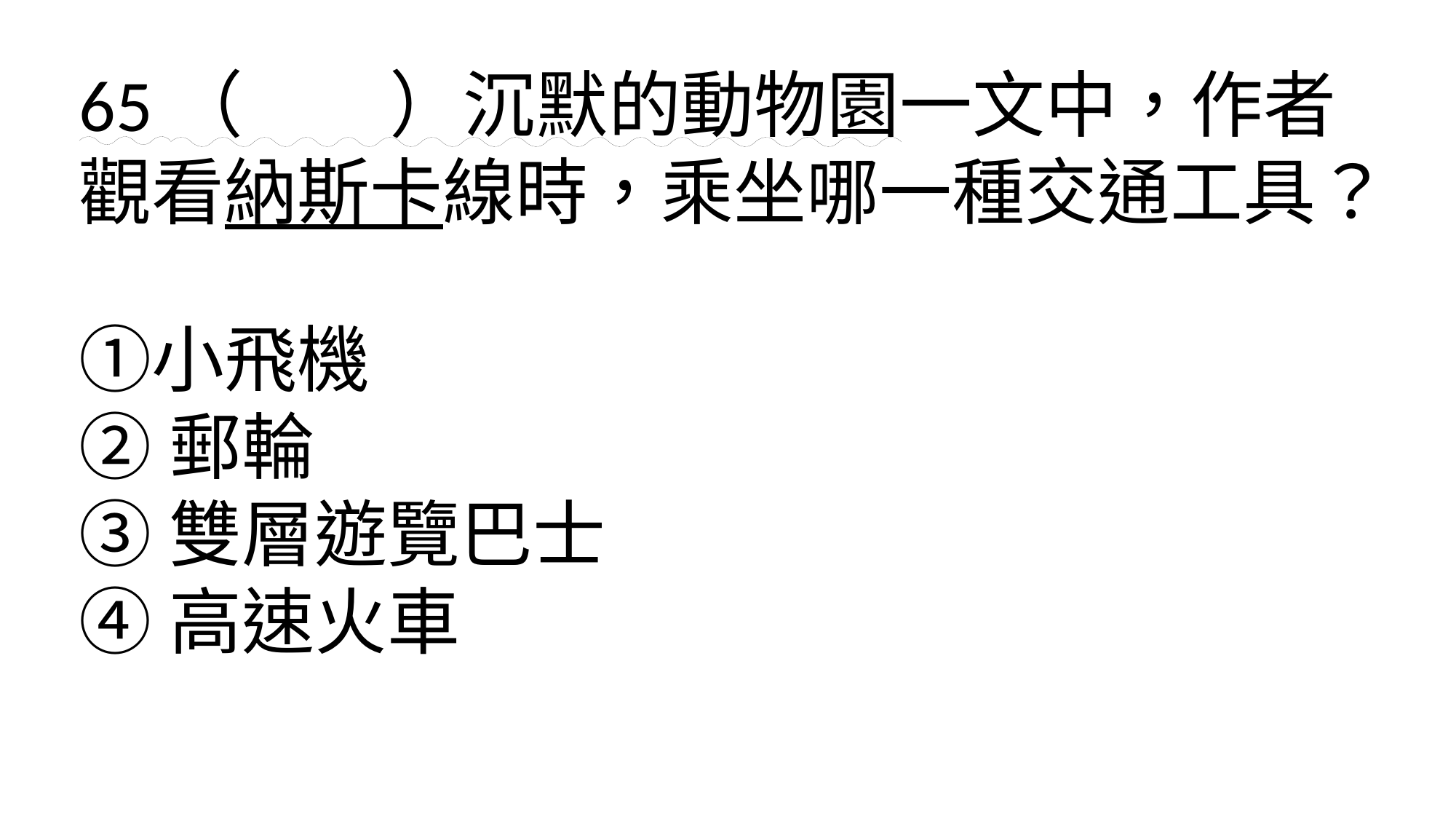

65（         ）沉默的動物園一文中，作者觀看納斯卡線時，乘坐哪一種交通工具？　
①小飛機
②郵輪
③雙層遊覽巴士
④高速火車